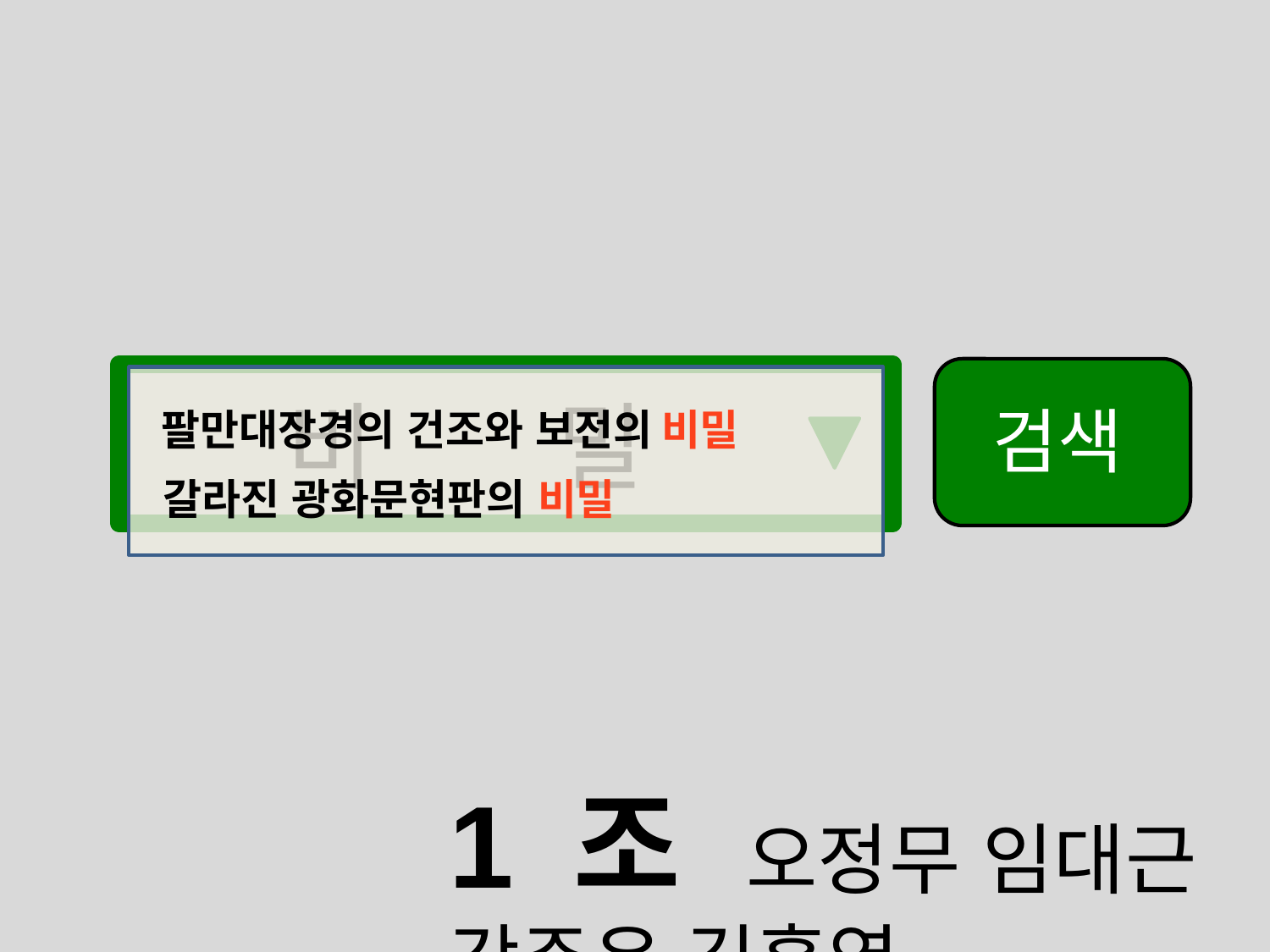

검색

팔만대장경의 건조와 보전의 비밀
갈라진 광화문현판의 비밀
비
밀
1 조  오정무 임대근 강주은 김홍엽